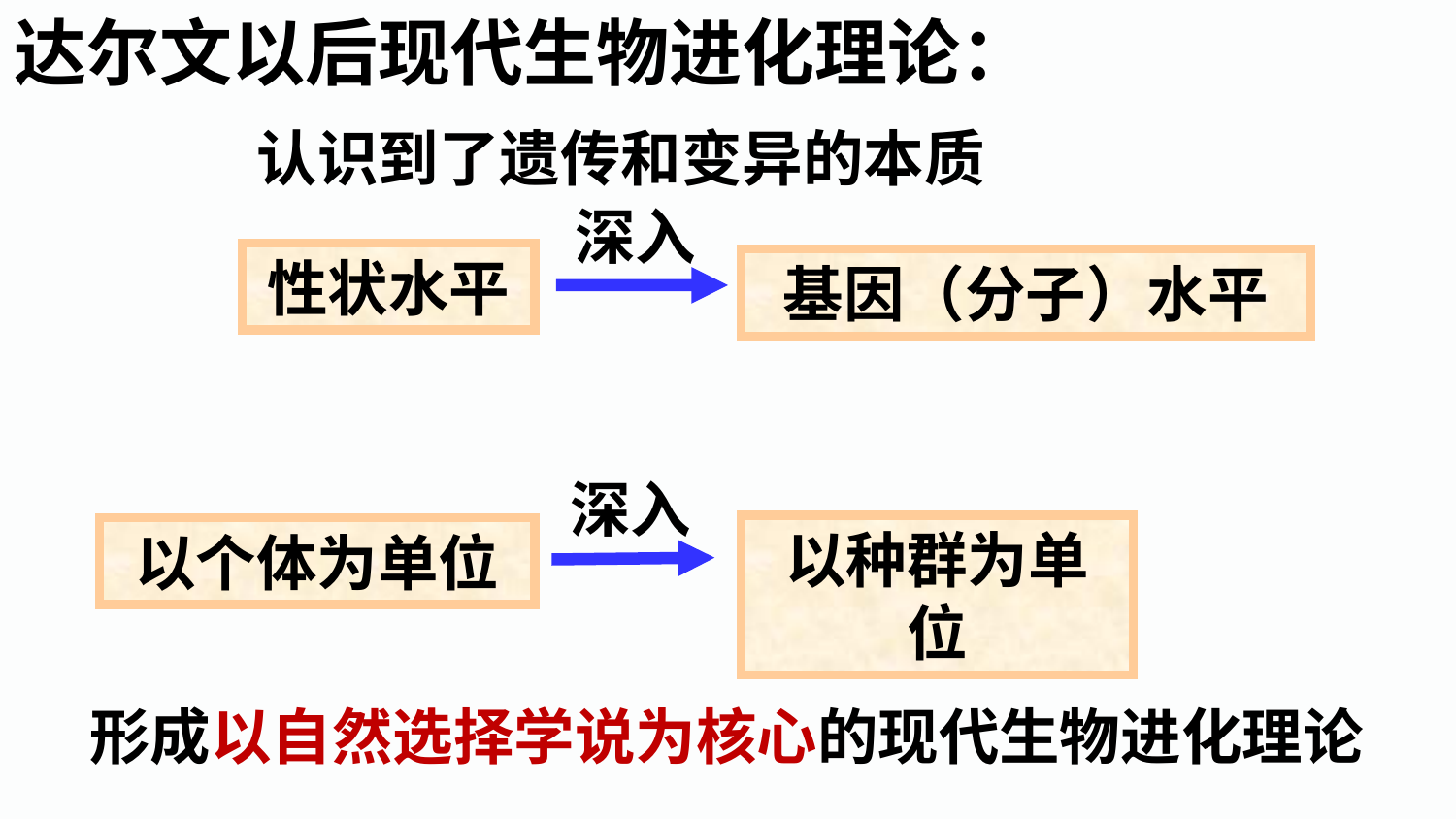

达尔文以后现代生物进化理论：
认识到了遗传和变异的本质
深入
性状水平
基因（分子）水平

深入
以种群为单位
以个体为单位

形成以自然选择学说为核心的现代生物进化理论